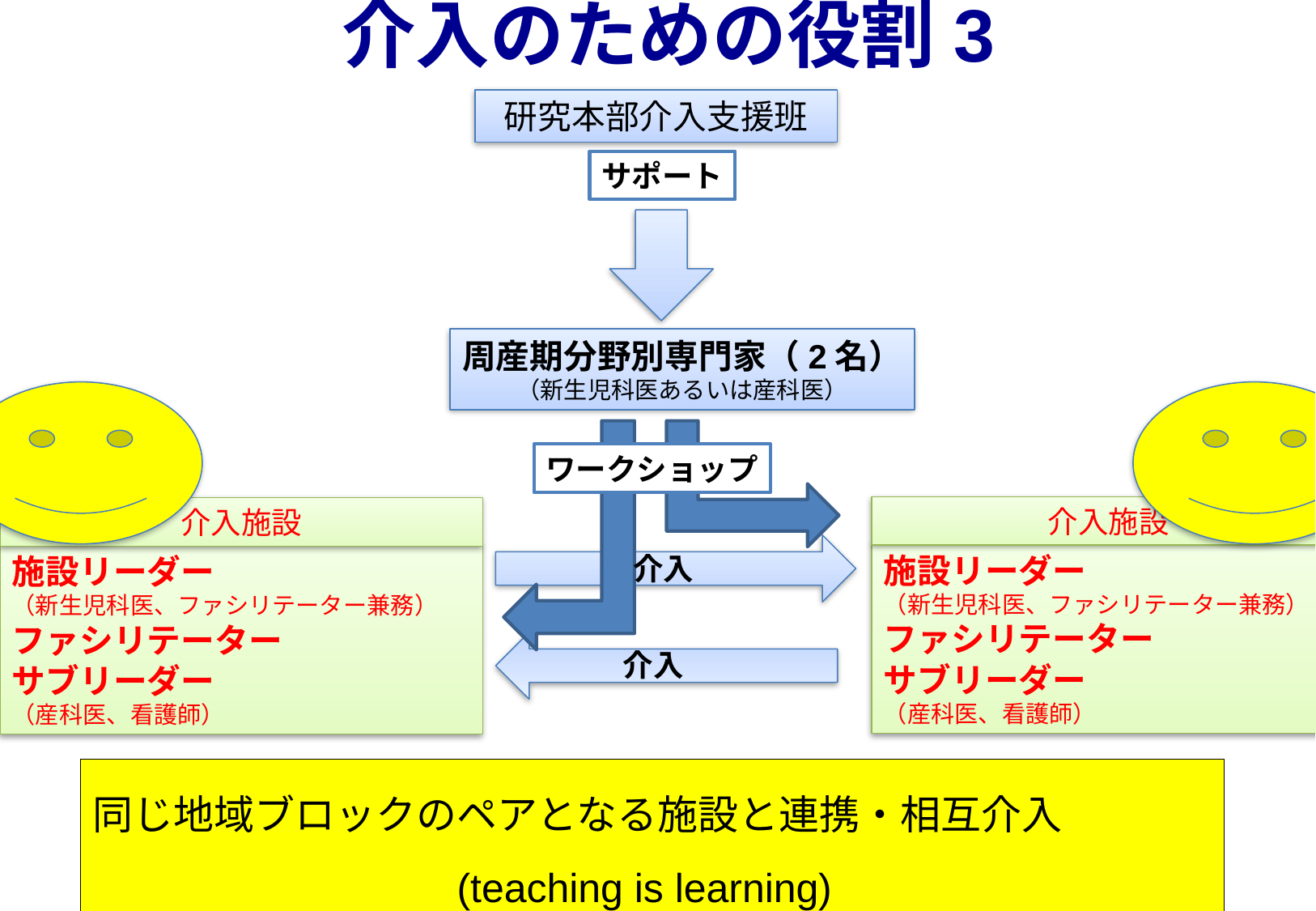

介入のための役割3
研究本部介入支援班
サポート

周産期分野別専門家（2名）
（新生児科医あるいは産科医）

ワークショップ

介入施設
施設リーダー
（新生児科医、ファシリテーター兼務）
ファシリテーター
サブリーダー
（産科医、看護師）
介入施設
施設リーダー
（新生児科医、ファシリテーター兼務）
ファシリテーター
サブリーダー
（産科医、看護師）

介入

介入
同じ地域ブロックのペアとなる施設と連携・相互介入
			(teaching is learning)